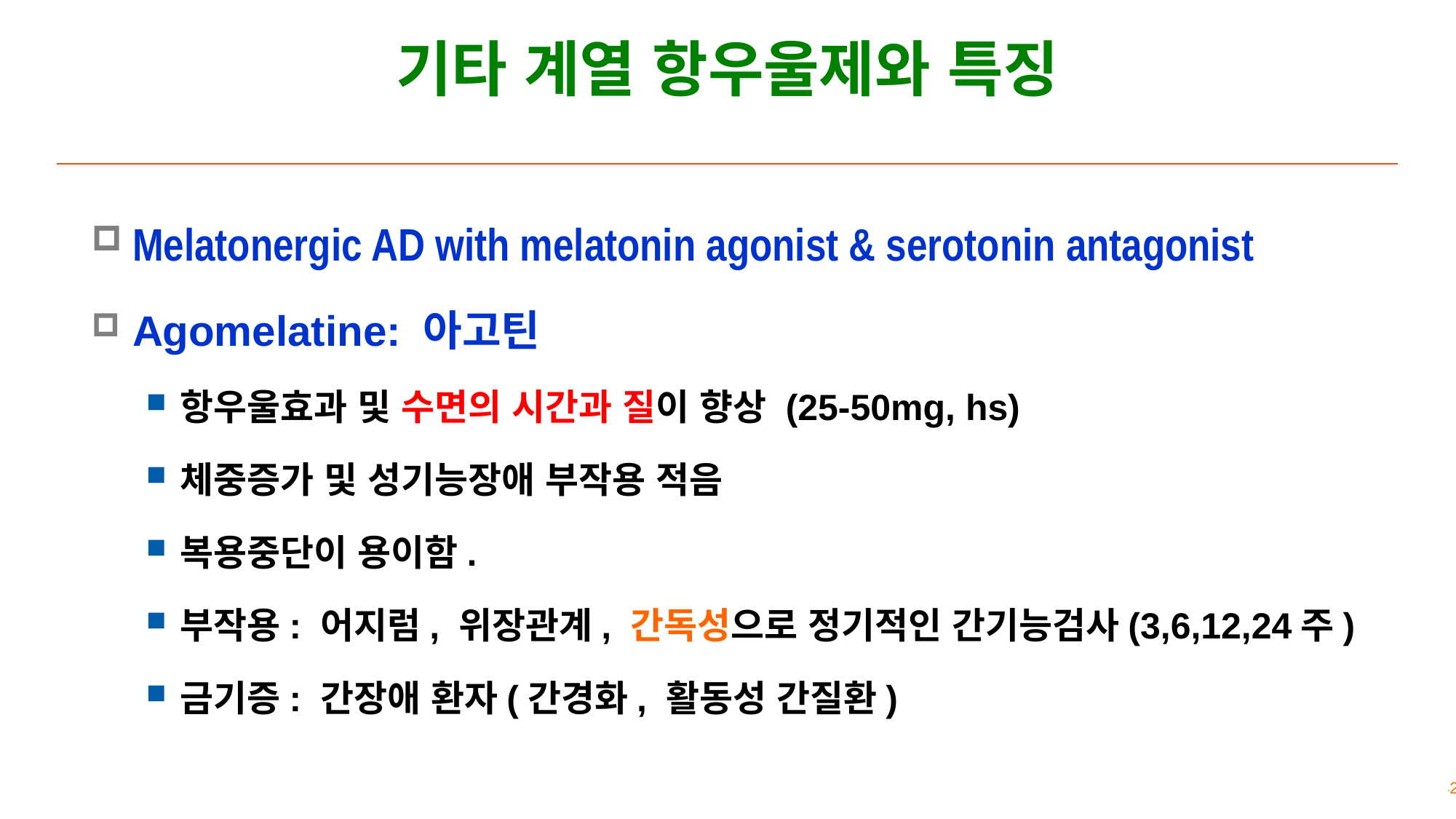

# 기타 계열 항우울제와 특징
Melatonergic AD with melatonin agonist & serotonin antagonist
Agomelatine: 아고틴
항우울효과 및 수면의 시간과 질이 향상 (25-50mg, hs)
체중증가 및 성기능장애 부작용 적음
복용중단이 용이함.
부작용: 어지럼, 위장관계, 간독성으로 정기적인 간기능검사(3,6,12,24주)
금기증: 간장애 환자(간경화, 활동성 간질환)